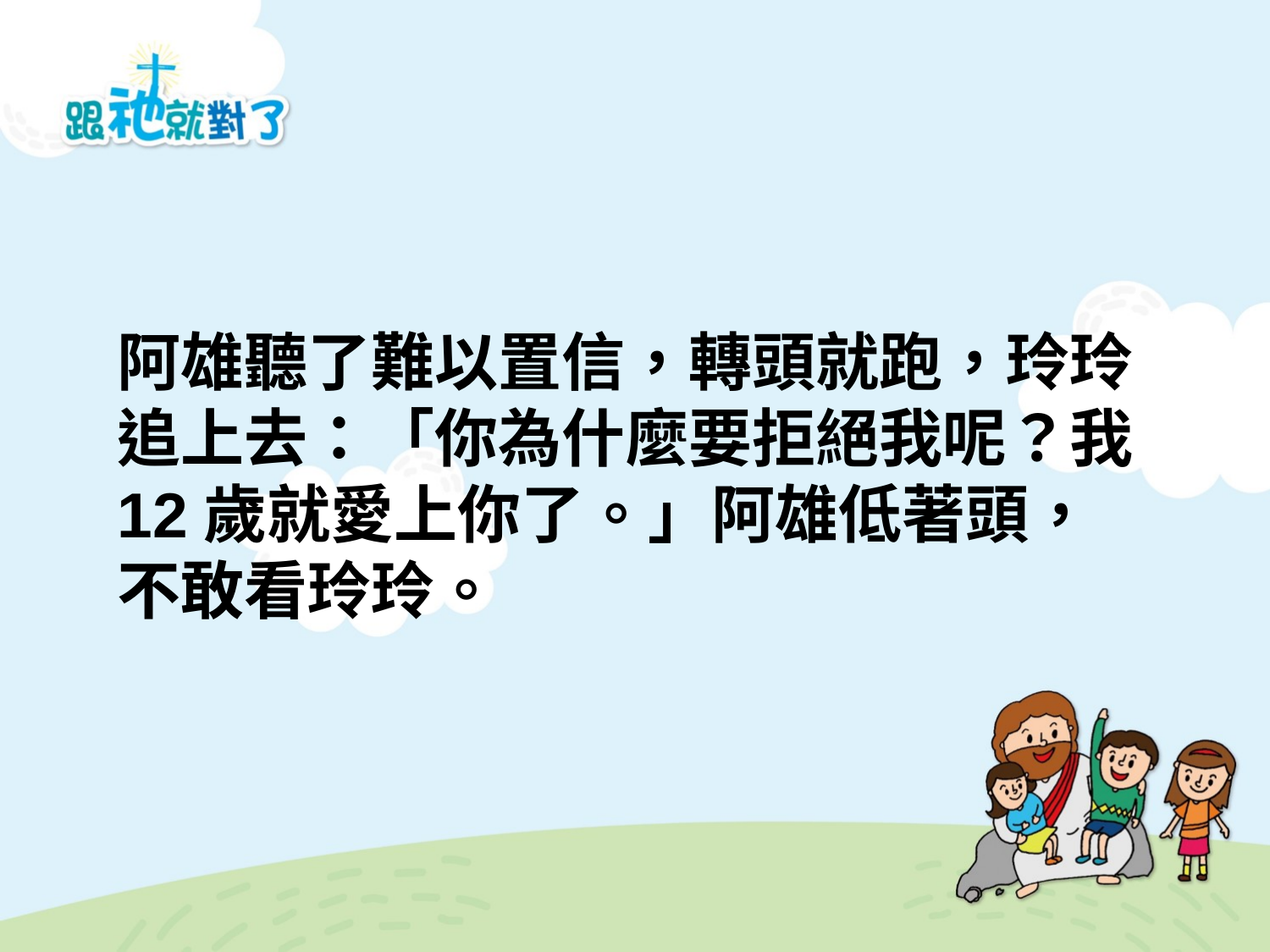

阿雄聽了難以置信，轉頭就跑，玲玲追上去：「你為什麼要拒絕我呢？我12歲就愛上你了。」阿雄低著頭，不敢看玲玲。